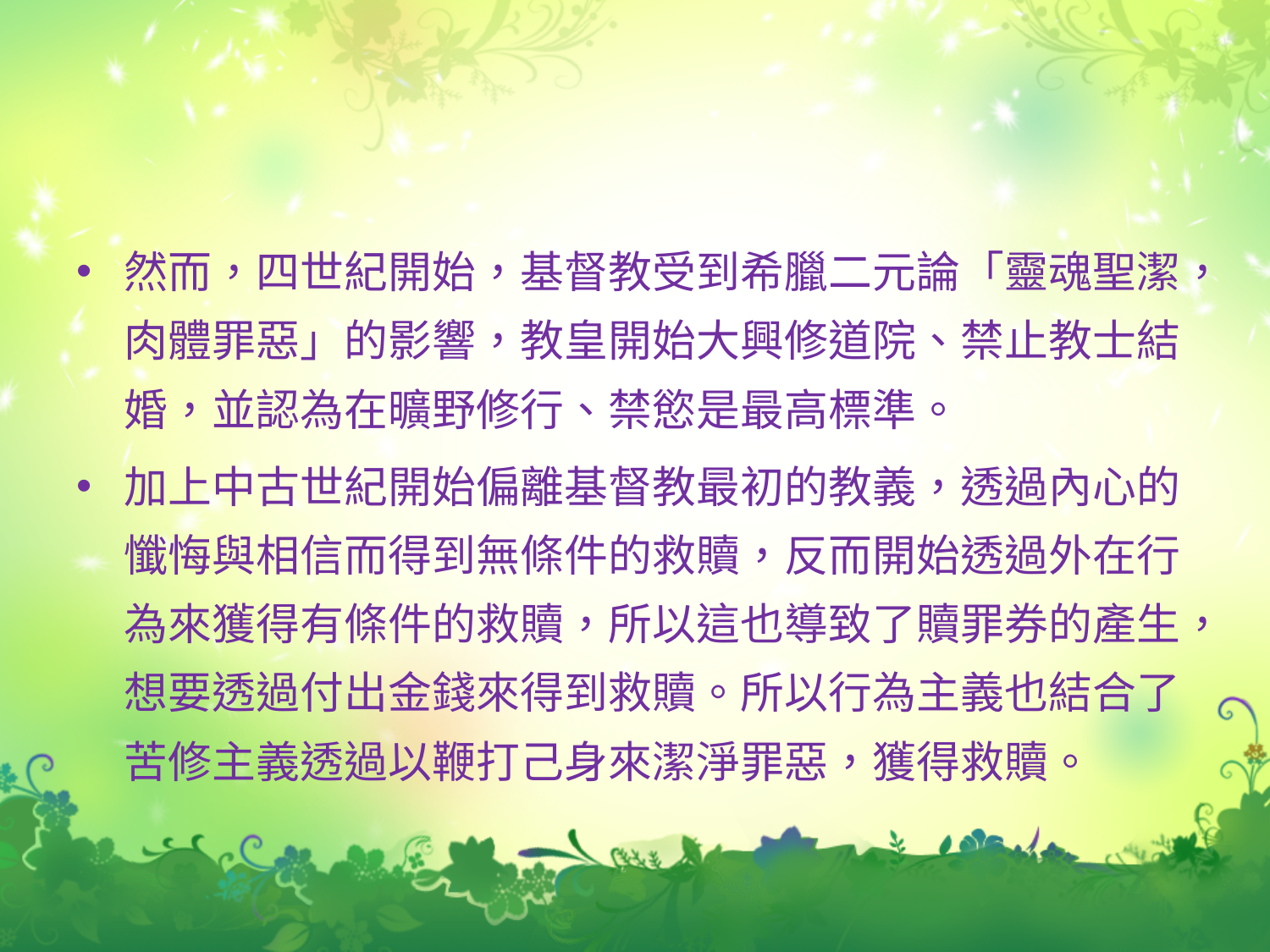

#
然而，四世紀開始，基督教受到希臘二元論「靈魂聖潔，肉體罪惡」的影響，教皇開始大興修道院、禁止教士結婚，並認為在曠野修行、禁慾是最高標準。
加上中古世紀開始偏離基督教最初的教義，透過內心的懺悔與相信而得到無條件的救贖，反而開始透過外在行為來獲得有條件的救贖，所以這也導致了贖罪券的產生，想要透過付出金錢來得到救贖。所以行為主義也結合了苦修主義透過以鞭打己身來潔淨罪惡，獲得救贖。